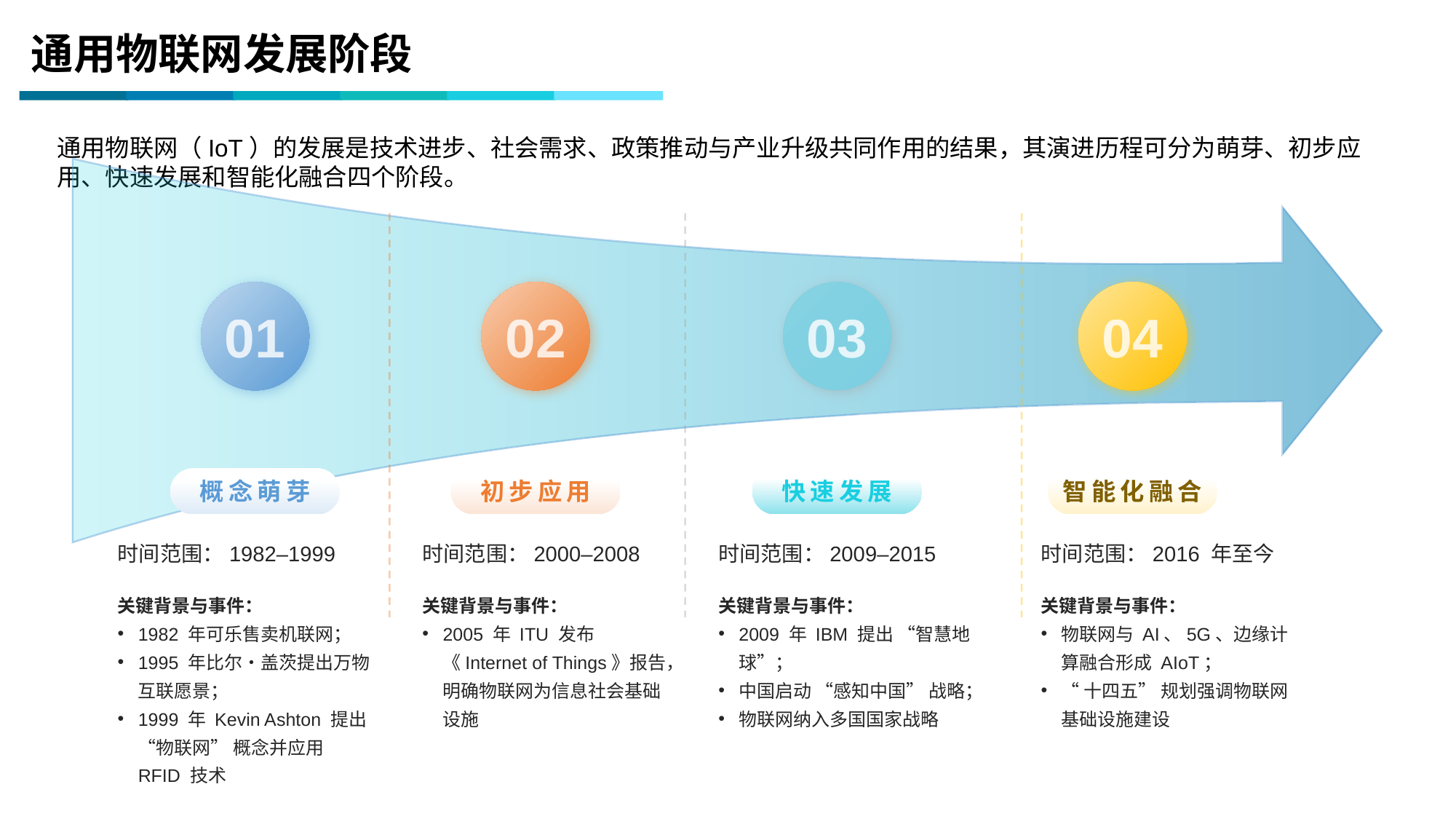

01
通用物联网发展阶段

通用物联网（IoT）的发展是技术进步、社会需求、政策推动与产业升级共同作用的结果，其演进历程可分为萌芽、初步应用、快速发展和智能化融合四个阶段。

01
02
03
04
概念萌芽
初步应用
快速发展
智能化融合
时间范围：1982–1999
时间范围：2000–2008
时间范围：2009–2015
时间范围：2016 年至今
关键背景与事件：
1982 年可乐售卖机联网；
1995 年比尔・盖茨提出万物互联愿景；
1999 年 Kevin Ashton 提出 “物联网” 概念并应用 RFID 技术
关键背景与事件：
2005 年 ITU 发布《Internet of Things》报告，明确物联网为信息社会基础设施
关键背景与事件：
2009 年 IBM 提出 “智慧地球”；
中国启动 “感知中国” 战略；
物联网纳入多国国家战略
关键背景与事件：
物联网与 AI、5G、边缘计算融合形成 AIoT；
“十四五” 规划强调物联网基础设施建设